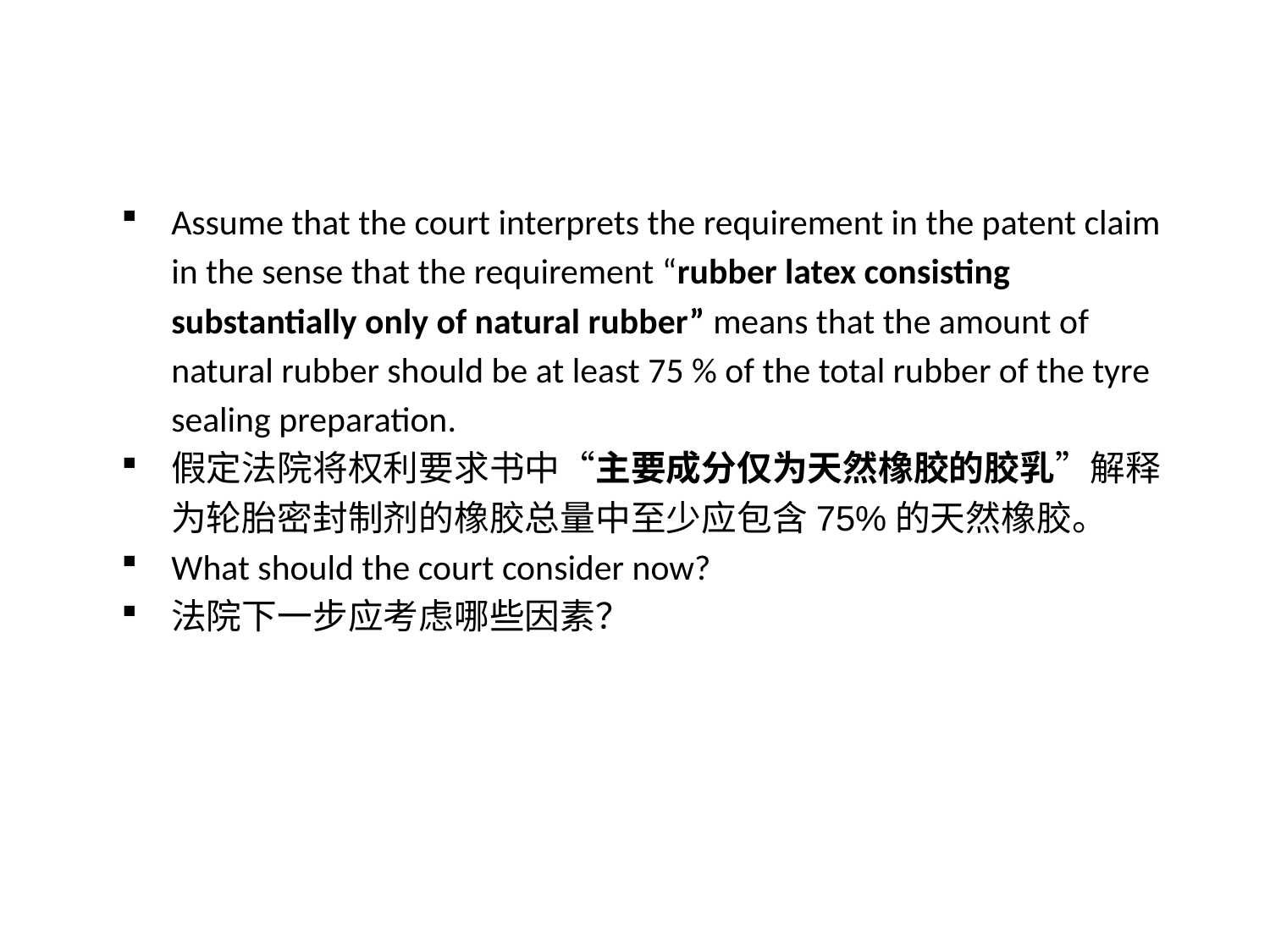

Assume that the court interprets the requirement in the patent claim in the sense that the requirement “rubber latex consisting substantially only of natural rubber” means that the amount of natural rubber should be at least 75 % of the total rubber of the tyre sealing preparation.
假定法院将权利要求书中“主要成分仅为天然橡胶的胶乳”解释为轮胎密封制剂的橡胶总量中至少应包含75%的天然橡胶。
What should the court consider now?
法院下一步应考虑哪些因素？
11